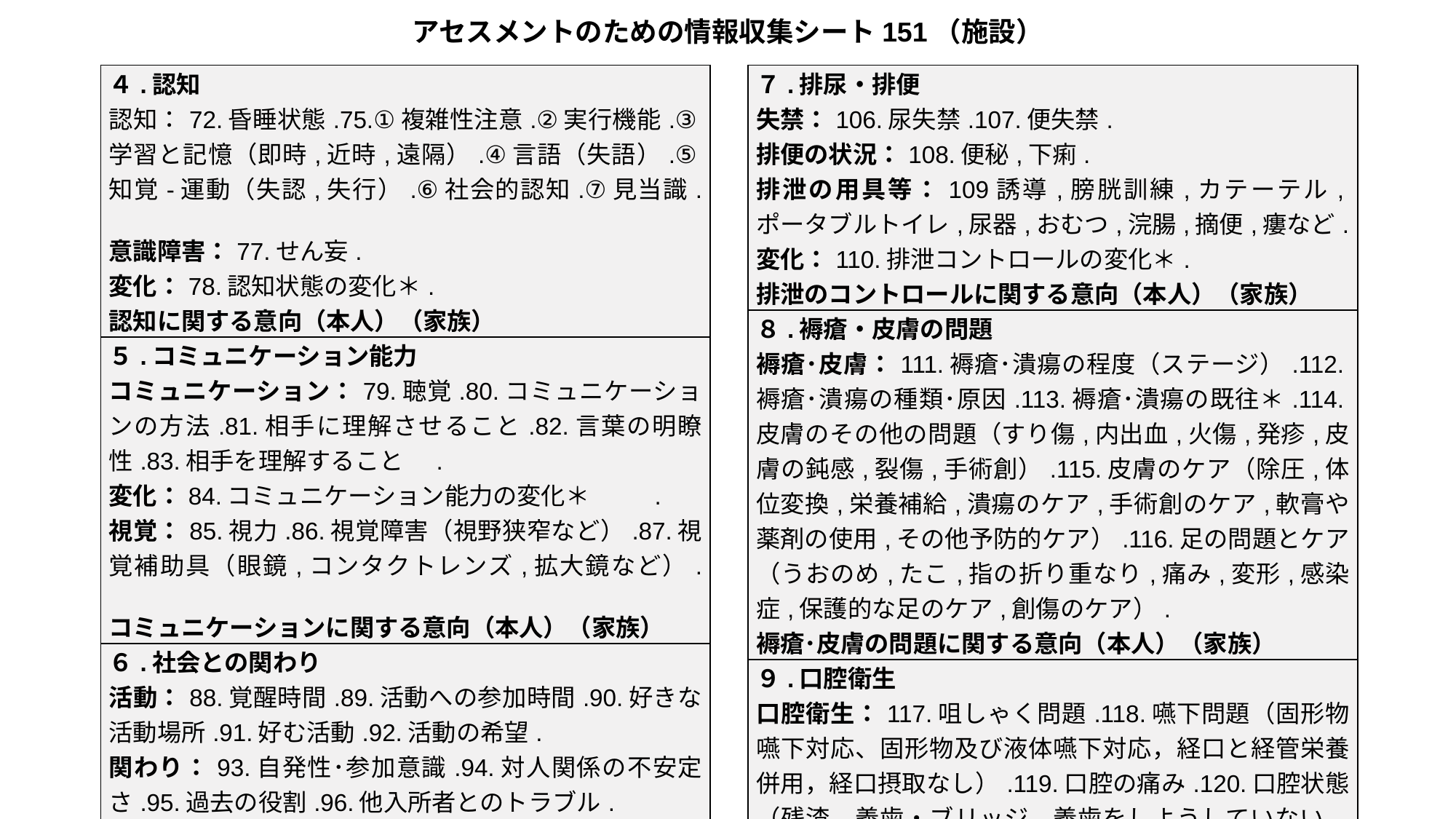

アセスメントのための情報収集シート151（施設）
| ４.認知 認知：72.昏睡状態.75.①複雑性注意.②実行機能.③学習と記憶（即時,近時,遠隔）.④言語（失語）.⑤知覚-運動（失認,失行）.⑥社会的認知.⑦見当識. 意識障害：77.せん妄. 変化：78.認知状態の変化＊. 認知に関する意向（本人）（家族） |
| --- |
| ５.コミュニケーション能力 コミュニケーション：79.聴覚.80.コミュニケーションの方法.81.相手に理解させること.82.言葉の明瞭性.83.相手を理解すること . 変化：84.コミュニケーション能力の変化＊ . 視覚：85.視力.86.視覚障害（視野狭窄など）.87.視覚補助具（眼鏡,コンタクトレンズ,拡大鏡など）. コミュニケーションに関する意向（本人）（家族） |
| ６.社会との関わり 活動：88.覚醒時間.89.活動への参加時間.90.好きな活動場所.91.好む活動.92.活動の希望. 関わり：93.自発性･参加意識.94.対人関係の不安定さ.95.過去の役割.96.他入所者とのトラブル. 気分：97.苦しみ.98.悩み.99.睡眠周期の問題.100.悲しみ.101.無関心.102.不安.103.興味の減少.104.気分低下対応の効果. 変化：105.気分の変化＊. 社会との関わりに関する意向（本人）（家族） |
| ７.排尿・排便 失禁：106.尿失禁.107.便失禁. 排便の状況：108.便秘,下痢. 排泄の用具等：109誘導,膀胱訓練,カテーテル,ポータブルトイレ,尿器,おむつ,浣腸,摘便,瘻など. 変化：110.排泄コントロールの変化＊. 排泄のコントロールに関する意向（本人）（家族） |
| --- |
| ８.褥瘡・皮膚の問題 褥瘡･皮膚：111.褥瘡･潰瘍の程度（ステージ）.112.褥瘡･潰瘍の種類･原因.113.褥瘡･潰瘍の既往＊.114.皮膚のその他の問題（すり傷,内出血,火傷,発疹,皮膚の鈍感,裂傷,手術創）.115.皮膚のケア（除圧,体位変換,栄養補給,潰瘍のケア,手術創のケア,軟膏や薬剤の使用,その他予防的ケア）.116.足の問題とケア（うおのめ,たこ,指の折り重なり,痛み,変形,感染症,保護的な足のケア,創傷のケア）. 褥瘡･皮膚の問題に関する意向（本人）（家族） |
| ９.口腔衛生 口腔衛生：117.咀しゃく問題.118.嚥下問題（固形物嚥下対応、固形物及び液体嚥下対応，経口と経管栄養併用，経口摂取なし）.119.口腔の痛み.120.口腔状態（残渣，義歯・ブリッジ，義歯をしようしていない，歯肉炎･出血･潰瘍等）.121.口腔問題による病気予防の必要性. 口腔衛生に関する意向（本人）（家族） |